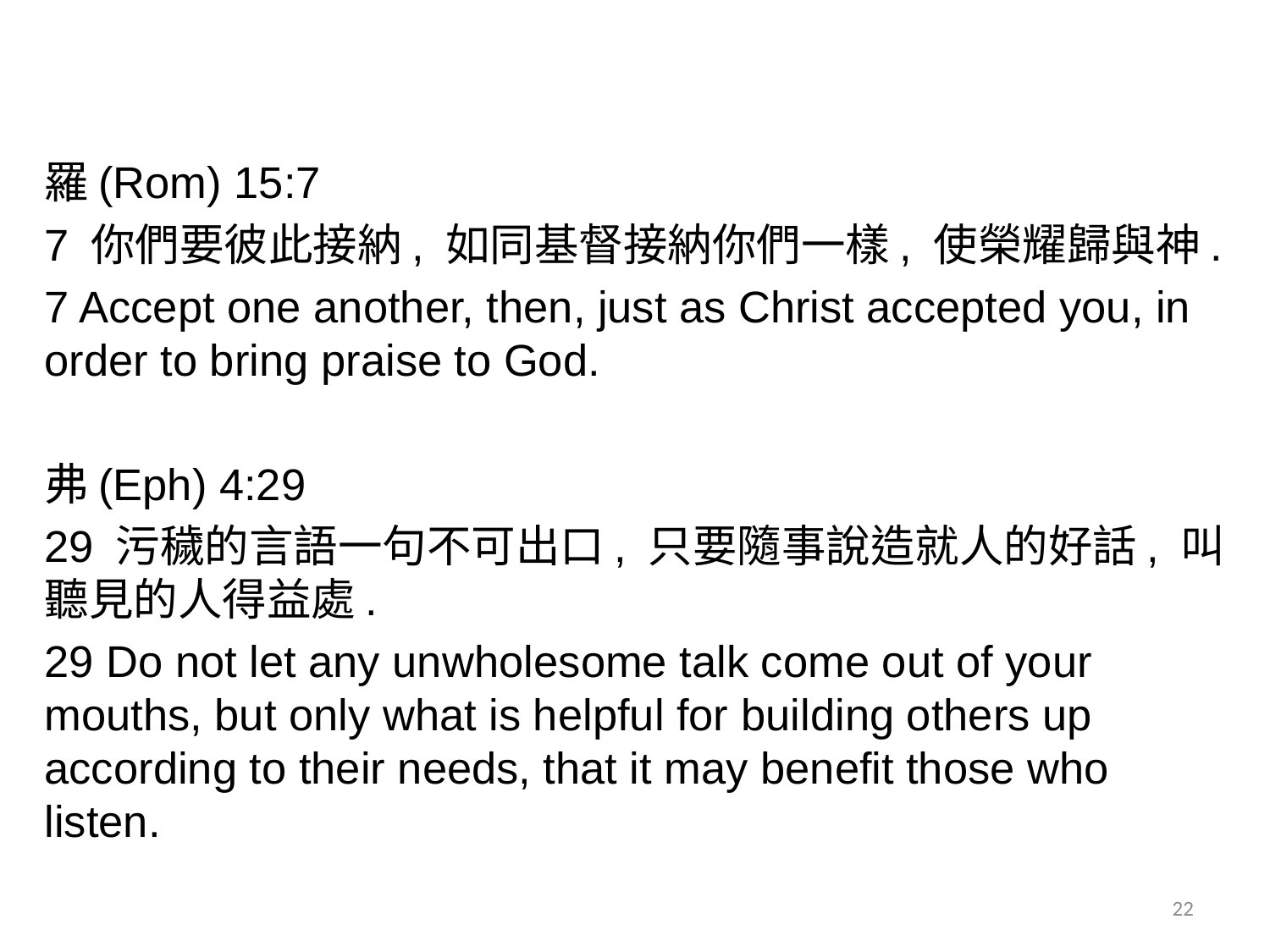

#
羅(Rom) 15:7
7 你們要彼此接納, 如同基督接納你們一樣, 使榮耀歸與神.
7 Accept one another, then, just as Christ accepted you, in order to bring praise to God.

弗(Eph) 4:29
29 污穢的言語一句不可出口, 只要隨事說造就人的好話, 叫聽見的人得益處.
29 Do not let any unwholesome talk come out of your mouths, but only what is helpful for building others up according to their needs, that it may benefit those who listen.
22